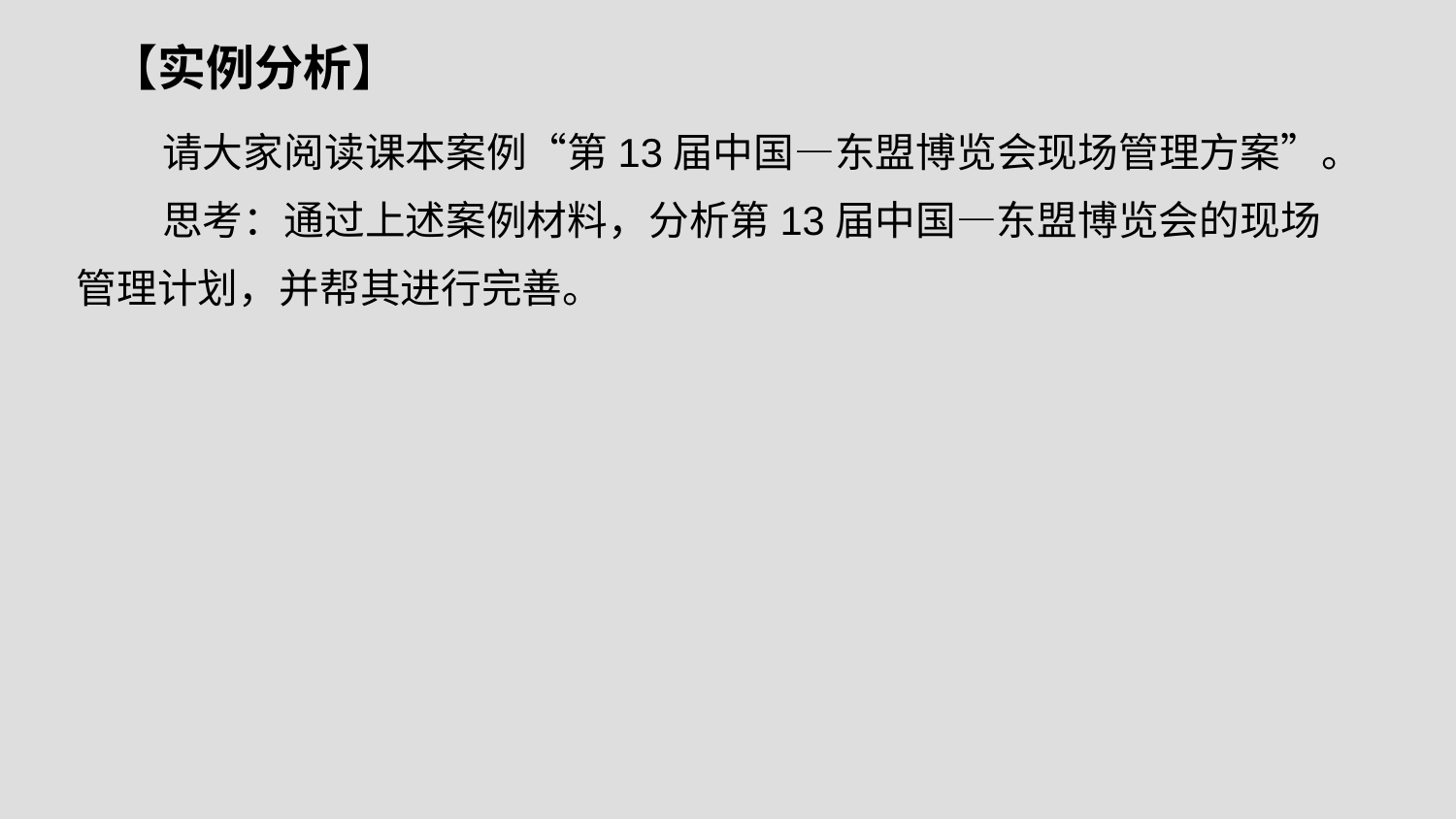

# 【实例分析】
请大家阅读课本案例“第13届中国—东盟博览会现场管理方案”。
思考：通过上述案例材料，分析第13届中国—东盟博览会的现场管理计划，并帮其进行完善。